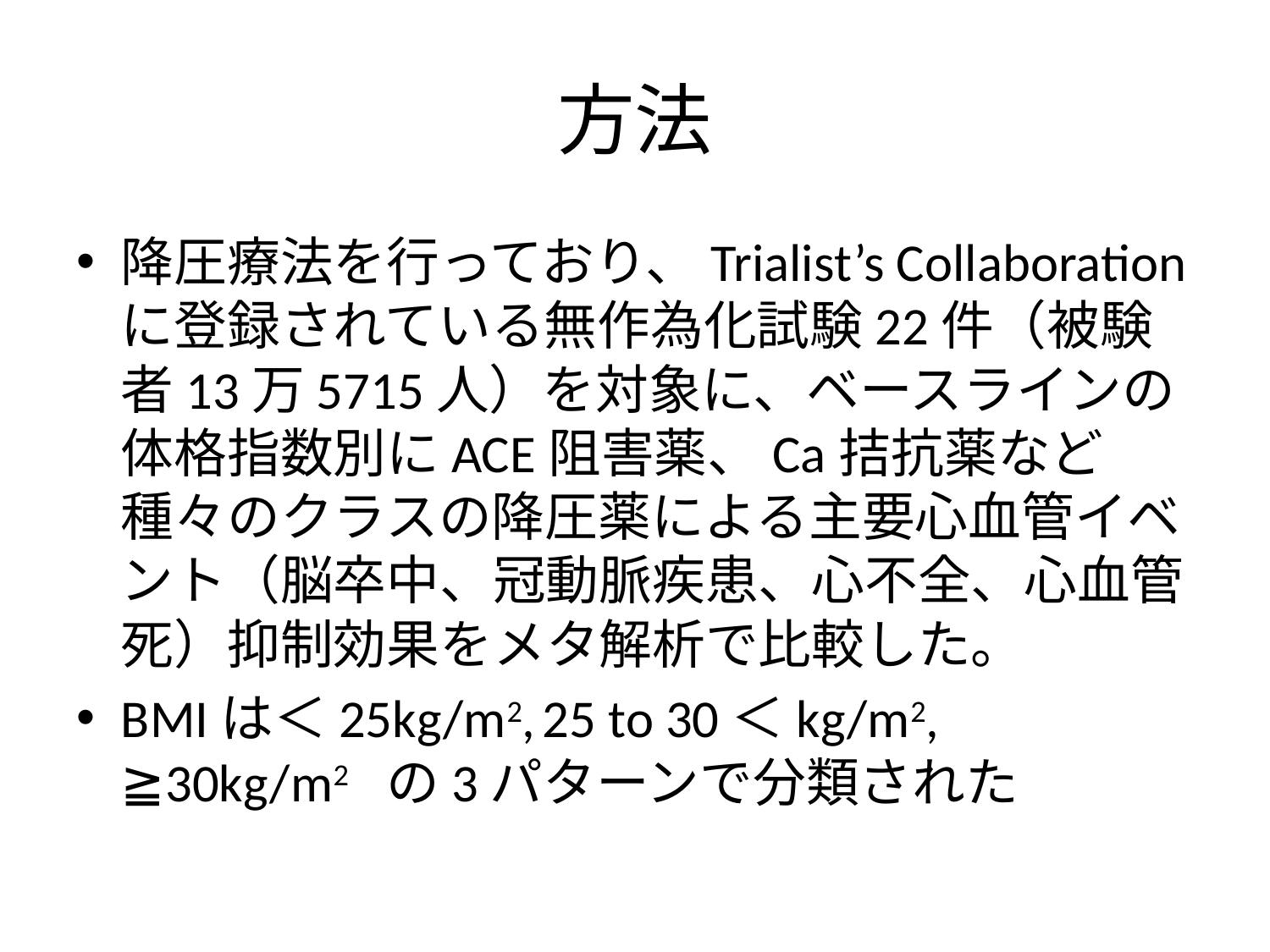

# 方法
降圧療法を行っており、Trialist’s Collaborationに登録されている無作為化試験22件（被験者13万5715人）を対象に、ベースラインの体格指数別にACE阻害薬、Ca拮抗薬など種々のクラスの降圧薬による主要心血管イベント（脳卒中、冠動脈疾患、心不全、心血管死）抑制効果をメタ解析で比較した。
BMIは＜25kg/m2, 25 to 30＜kg/m2, ≧30kg/m2　の3パターンで分類された